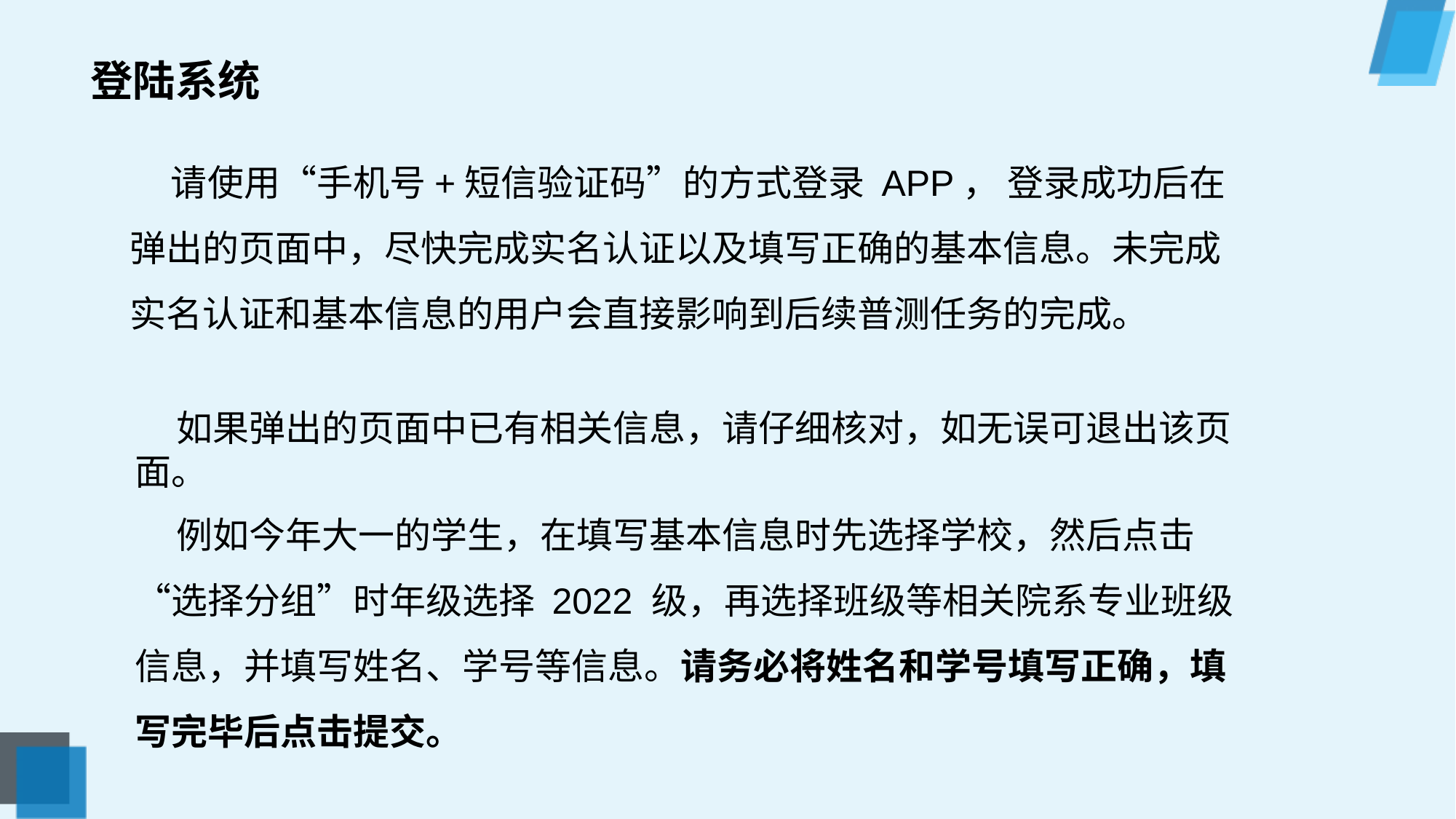

# 登陆系统
    请使用“手机号+短信验证码”的方式登录 APP， 登录成功后在弹出的页面中，尽快完成实名认证以及填写正确的基本信息。未完成实名认证和基本信息的用户会直接影响到后续普测任务的完成。
    如果弹出的页面中已有相关信息，请仔细核对，如无误可退出该页面。
    例如今年大一的学生，在填写基本信息时先选择学校，然后点击“选择分组”时年级选择 2022 级，再选择班级等相关院系专业班级信息，并填写姓名、学号等信息。请务必将姓名和学号填写正确，填写完毕后点击提交。